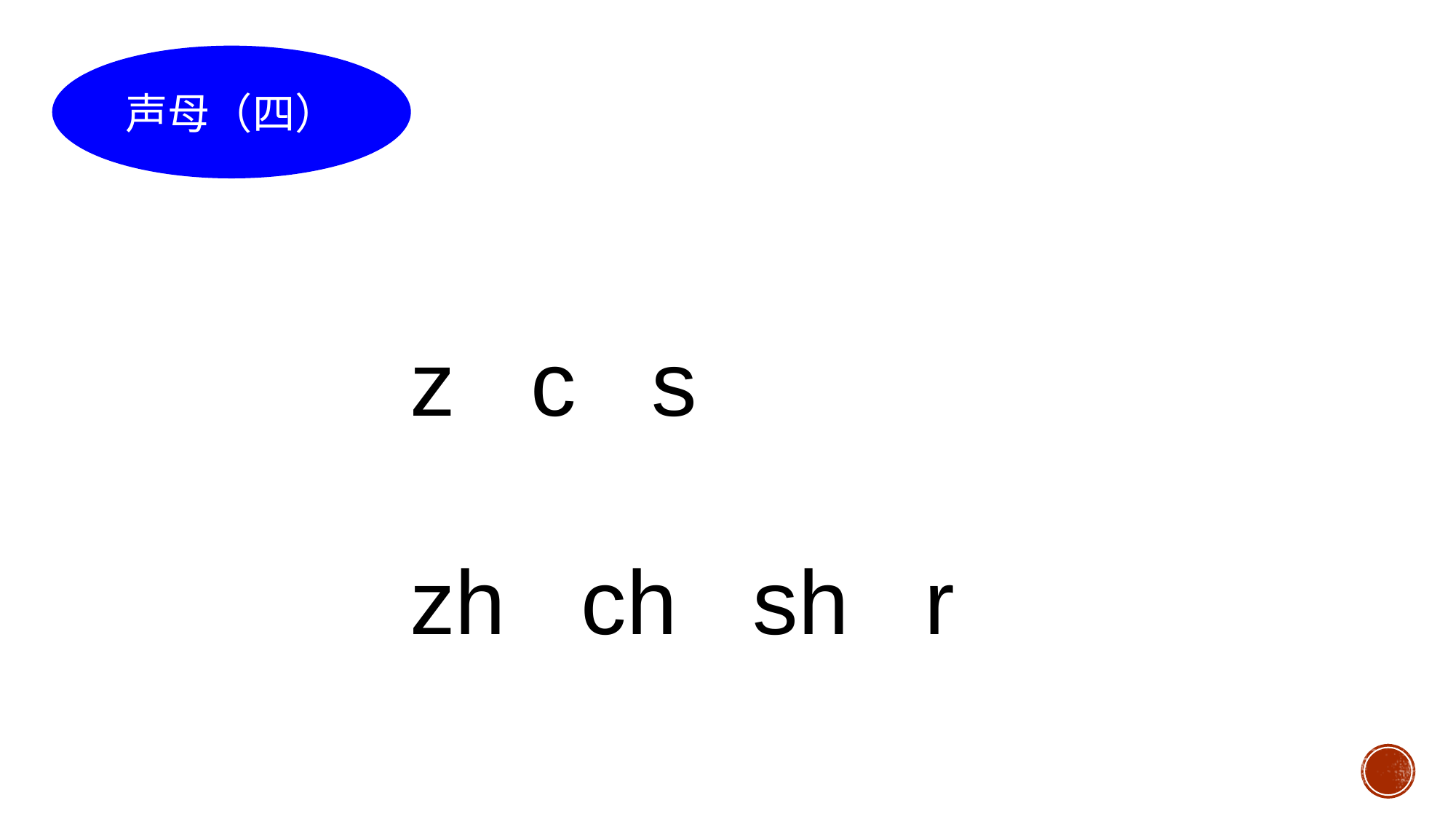

声母（四）
z   c   s
zh   ch   sh   r